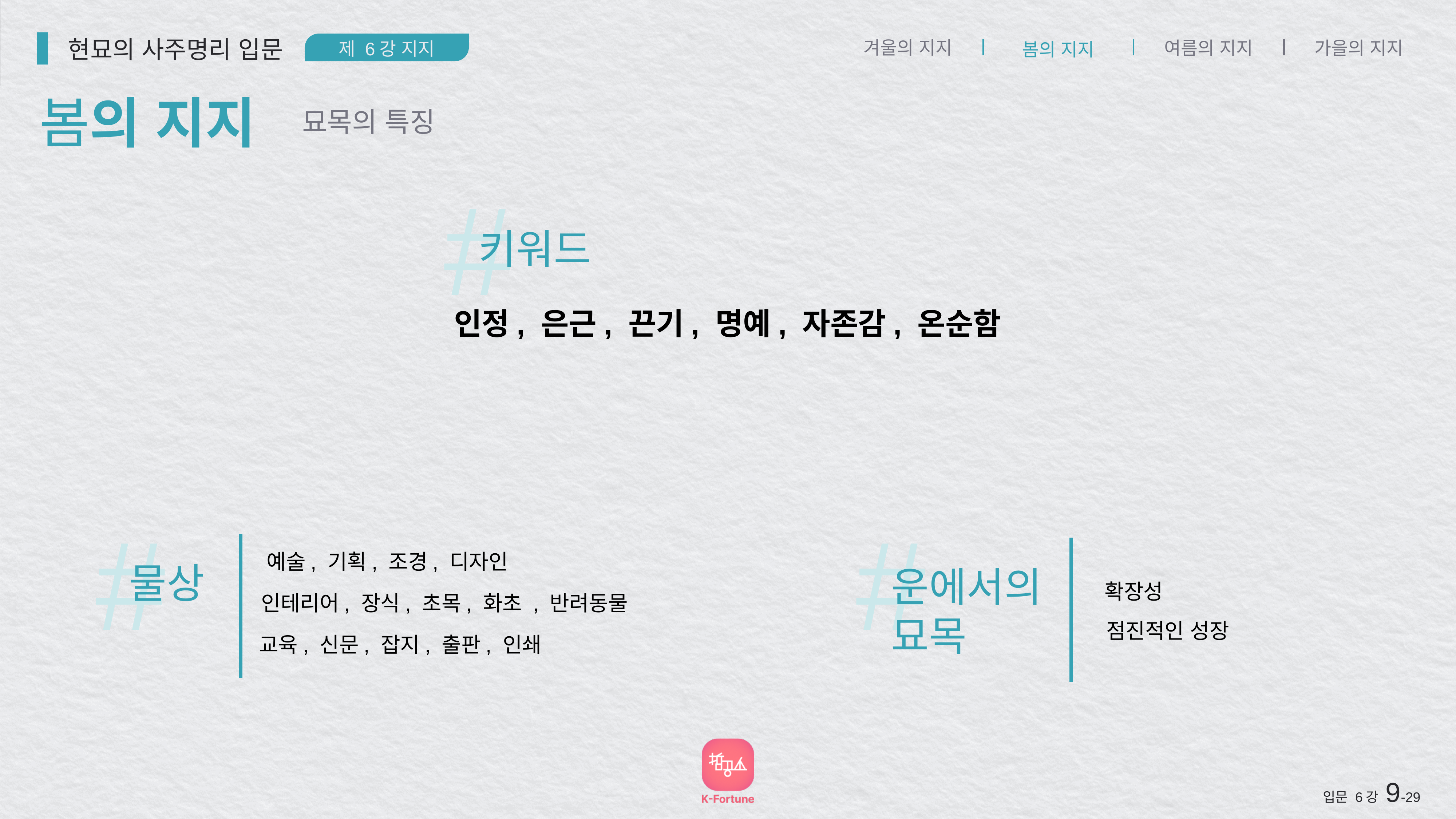

현묘의 사주명리 입문

제 6강 지지
겨울의 지지
여름의 지지
가을의 지지
봄의 지지
봄의 지지
묘목의 특징
#
키워드
인정, 은근, 끈기, 명예, 자존감, 온순함
#
#
예술, 기획, 조경, 디자인
물상
운에서의
묘목
확장성
인테리어, 장식, 초목, 화초 , 반려동물
점진적인 성장
교육, 신문, 잡지, 출판, 인쇄